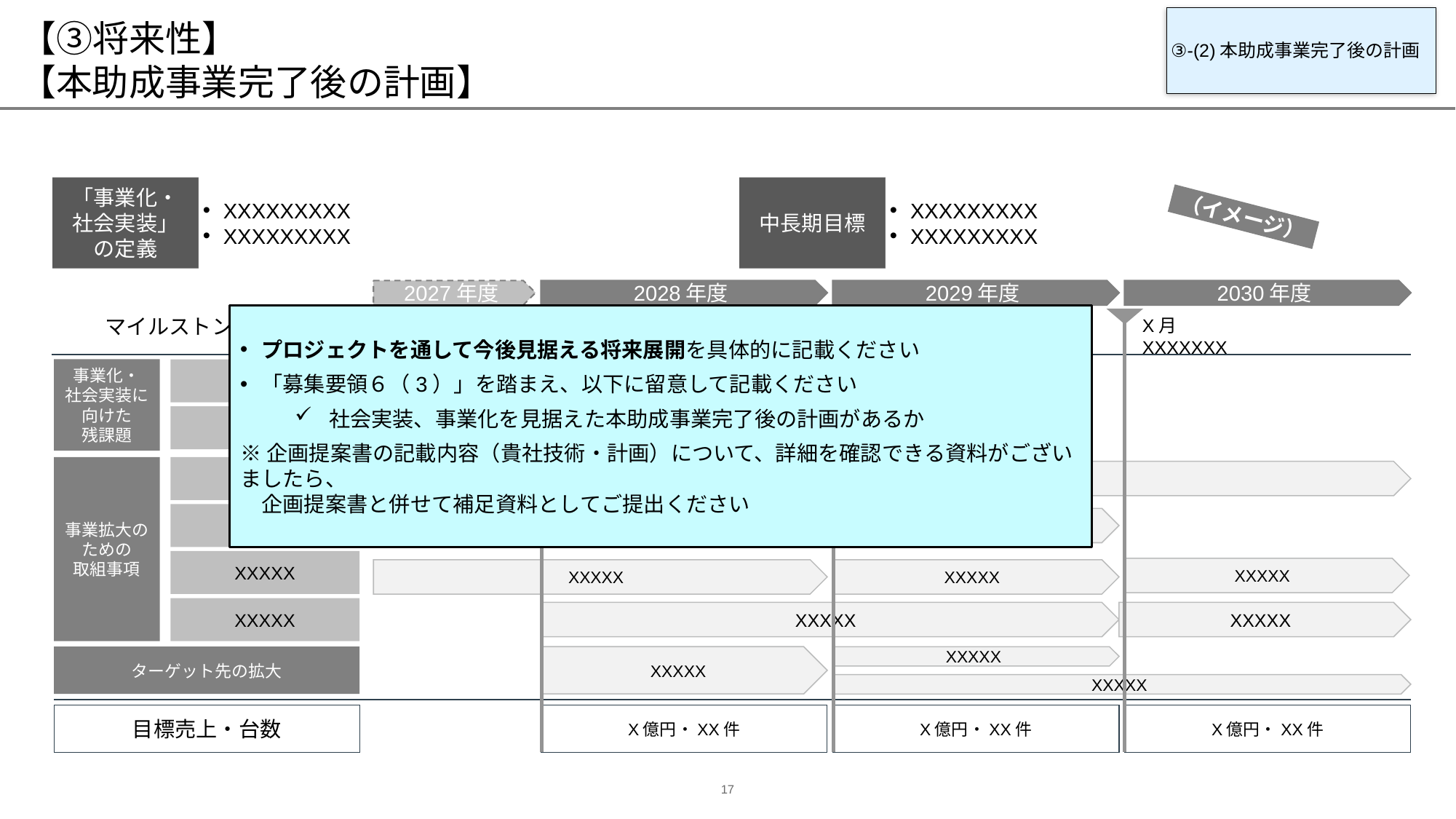

# 【③将来性】 【本助成事業完了後の計画】
③‐(2)本助成事業完了後の計画

「事業化・
社会実装」
の定義
XXXXXXXXX
XXXXXXXXX
中長期目標
XXXXXXXXX
XXXXXXXXX
2027年度
2028年度
2030年度
2029年度
マイルストン

X月
XXXXXXX
X月
XXXXXXX
X月
XXXXXXX
事業化・
社会実装に向けた
残課題
XXXXX
XXXXX
事業拡大の
ための
取組事項
XXXXX
XXXXX
XXXXX
XXXXX
XXXXX
XXXXX
XXXXX
XXXXX
XXXXX
XXXXX
XXXXX
ターゲット先の拡大
XXXXX
XXXXX
XXXXX
目標売上・台数
X億円・XX件
X億円・XX件
X億円・XX件
（イメージ）
プロジェクトを通して今後見据える将来展開を具体的に記載ください
「募集要領６（3）」を踏まえ、以下に留意して記載ください
社会実装、事業化を見据えた本助成事業完了後の計画があるか
※企画提案書の記載内容（貴社技術・計画）について、詳細を確認できる資料がございましたら、
　企画提案書と併せて補足資料としてご提出ください
XXXXX
XXXXX